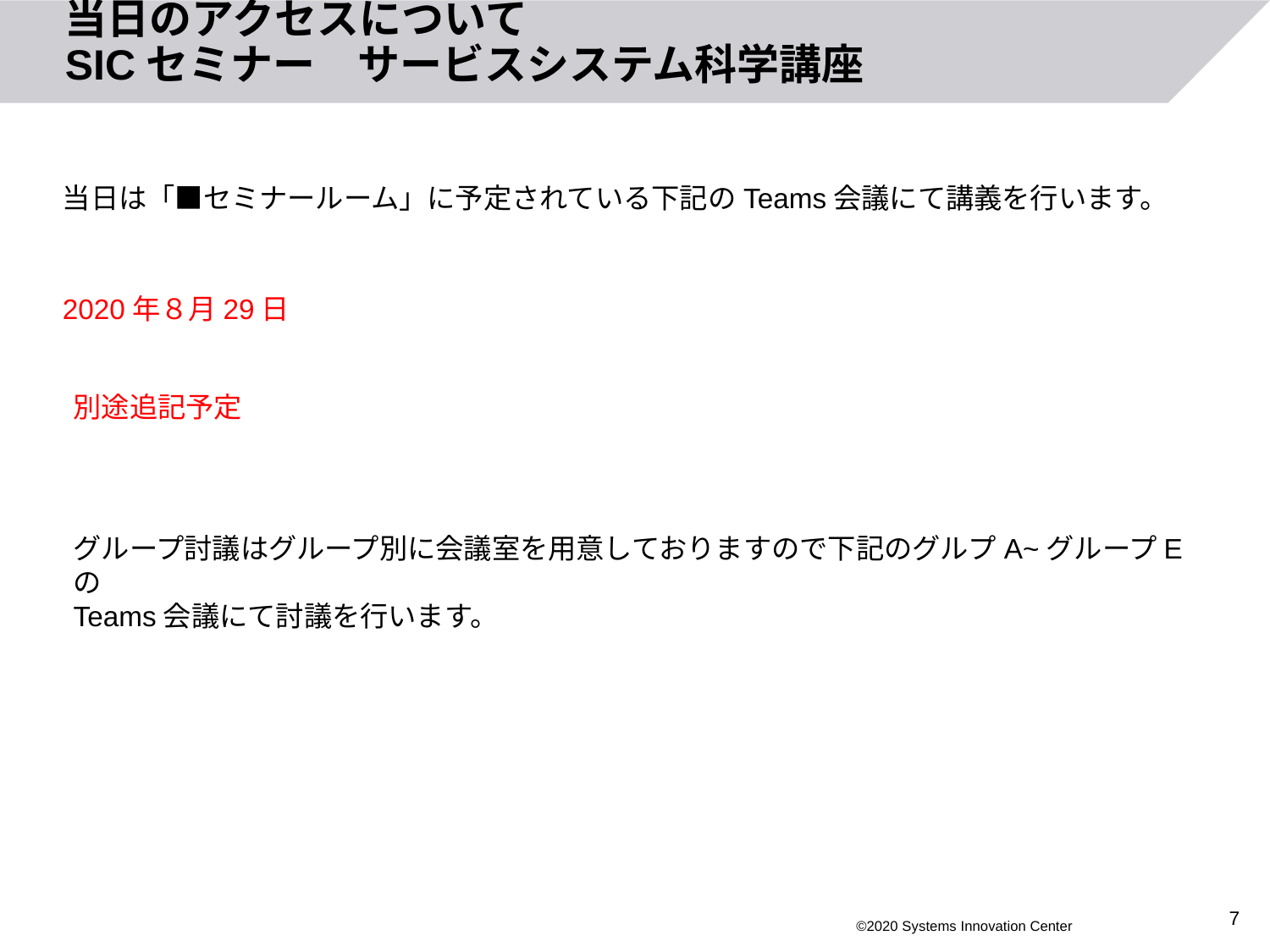

# 当日のアクセスについて SICセミナー　サービスシステム科学講座
当日は「■セミナールーム」に予定されている下記のTeams会議にて講義を行います。
2020年８月29日

別途追記予定

グループ討議はグループ別に会議室を用意しておりますので下記のグルプA~グループEの
Teams会議にて討議を行います。